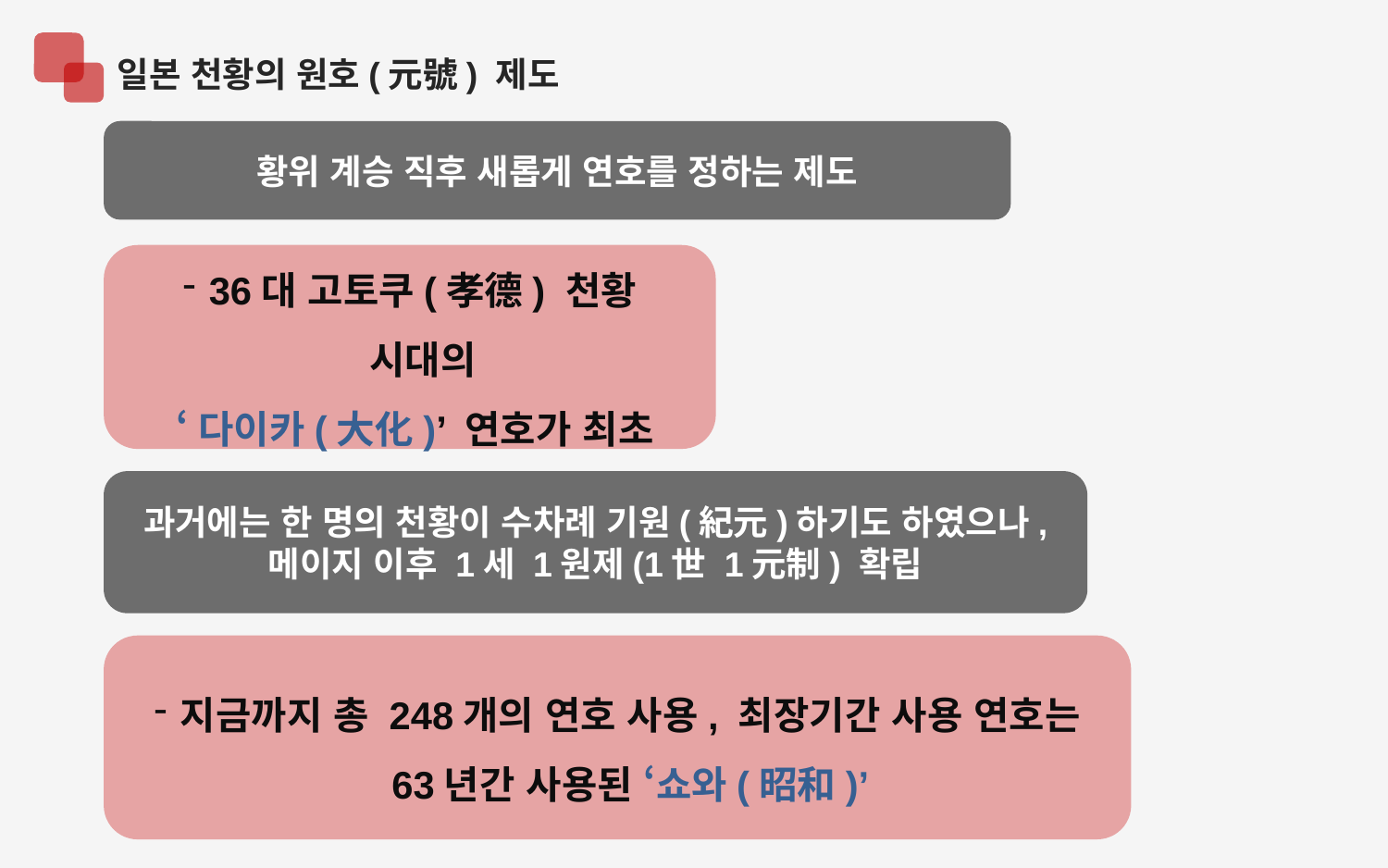

일본 천황의 원호(元號) 제도

황위 계승 직후 새롭게 연호를 정하는 제도
36대 고토쿠(孝德) 천황 시대의
 ‘다이카(大化)’ 연호가 최초
과거에는 한 명의 천황이 수차례 기원(紀元)하기도 하였으나, 메이지 이후 1세 1원제(1世 1元制) 확립
지금까지 총 248개의 연호 사용, 최장기간 사용 연호는 63년간 사용된 ‘쇼와(昭和)’